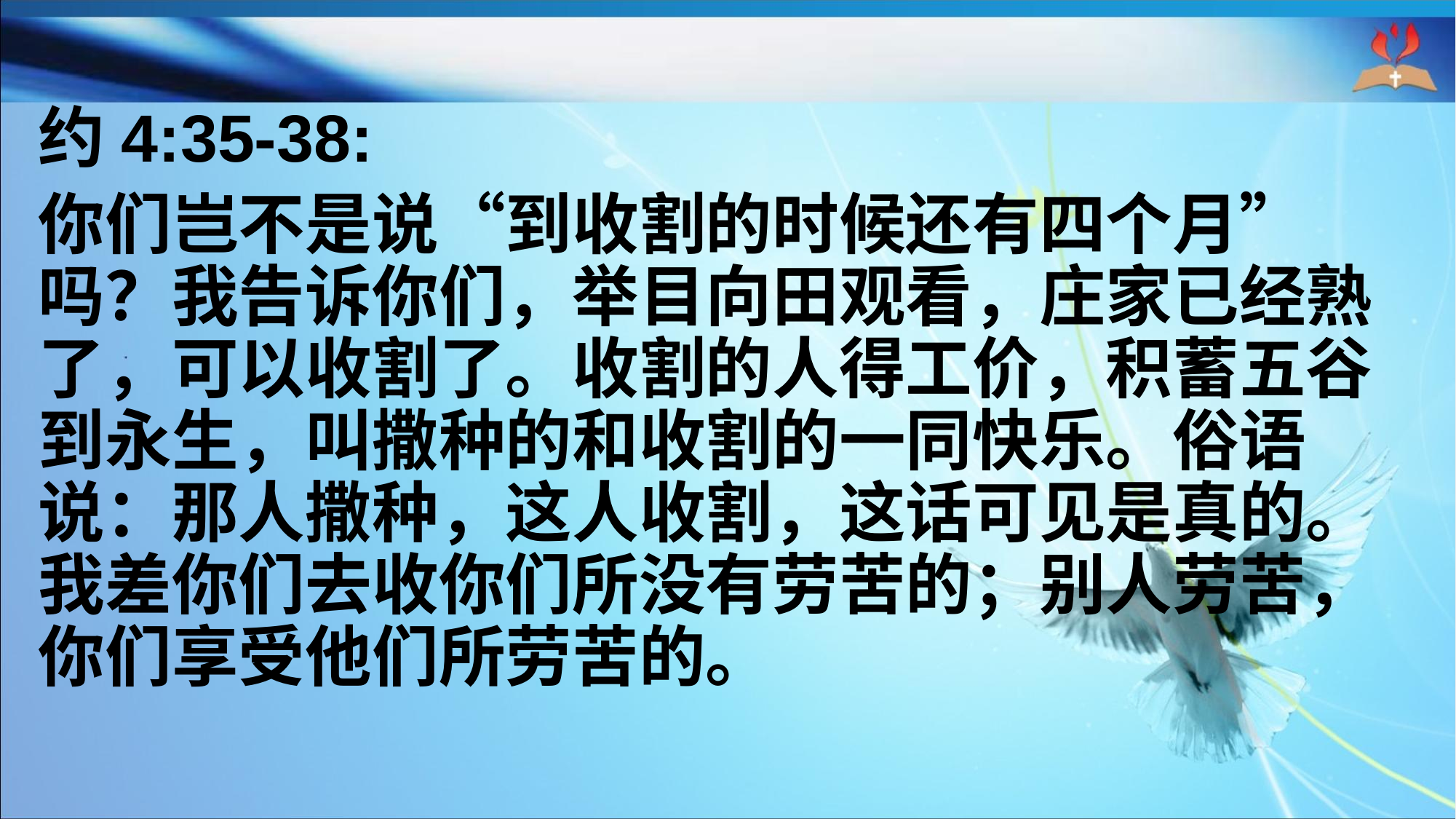

#
约4:35-38:
你们岂不是说“到收割的时候还有四个月”吗？我告诉你们，举目向田观看，庄家已经熟了，可以收割了。收割的人得工价，积蓄五谷到永生，叫撒种的和收割的一同快乐。俗语说：那人撒种，这人收割，这话可见是真的。我差你们去收你们所没有劳苦的；别人劳苦，你们享受他们所劳苦的。